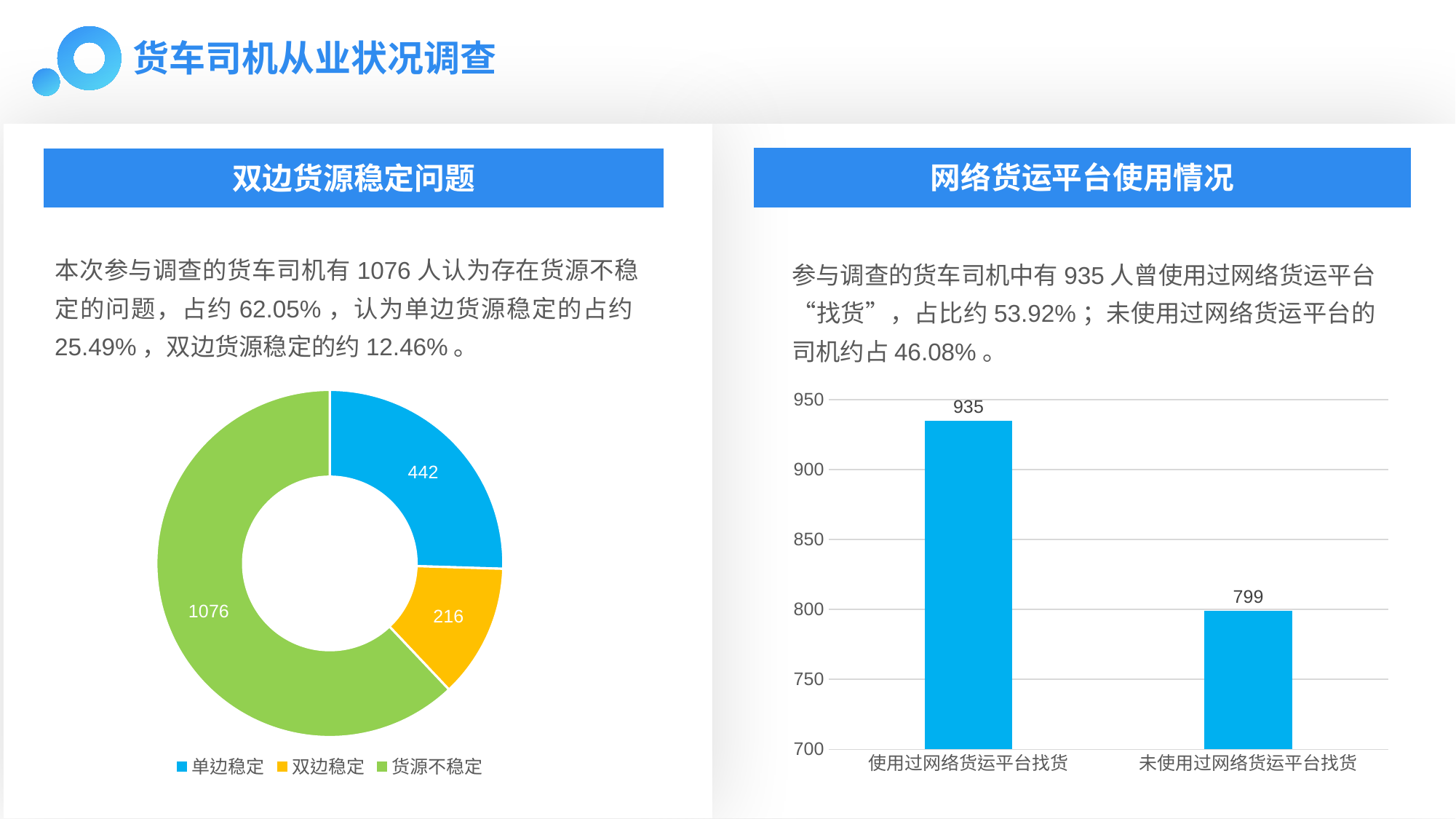

货车司机从业状况调查

网络货运平台使用情况

双边货源稳定问题
本次参与调查的货车司机有1076人认为存在货源不稳定的问题，占约62.05%，认为单边货源稳定的占约25.49%，双边货源稳定的约12.46%。

参与调查的货车司机中有935人曾使用过网络货运平台“找货”，占比约53.92%；未使用过网络货运平台的司机约占46.08%。

### Chart

| Category |  |
|---|---|
| 单边稳定 | 442.0 |
| 双边稳定 | 216.0 |
| 货源不稳定 | 1076.0 |

### Chart

| Category |  |
|---|---|
| 使用过网络货运平台找货 | 935.0 |
| 未使用过网络货运平台找货 | 799.0 |